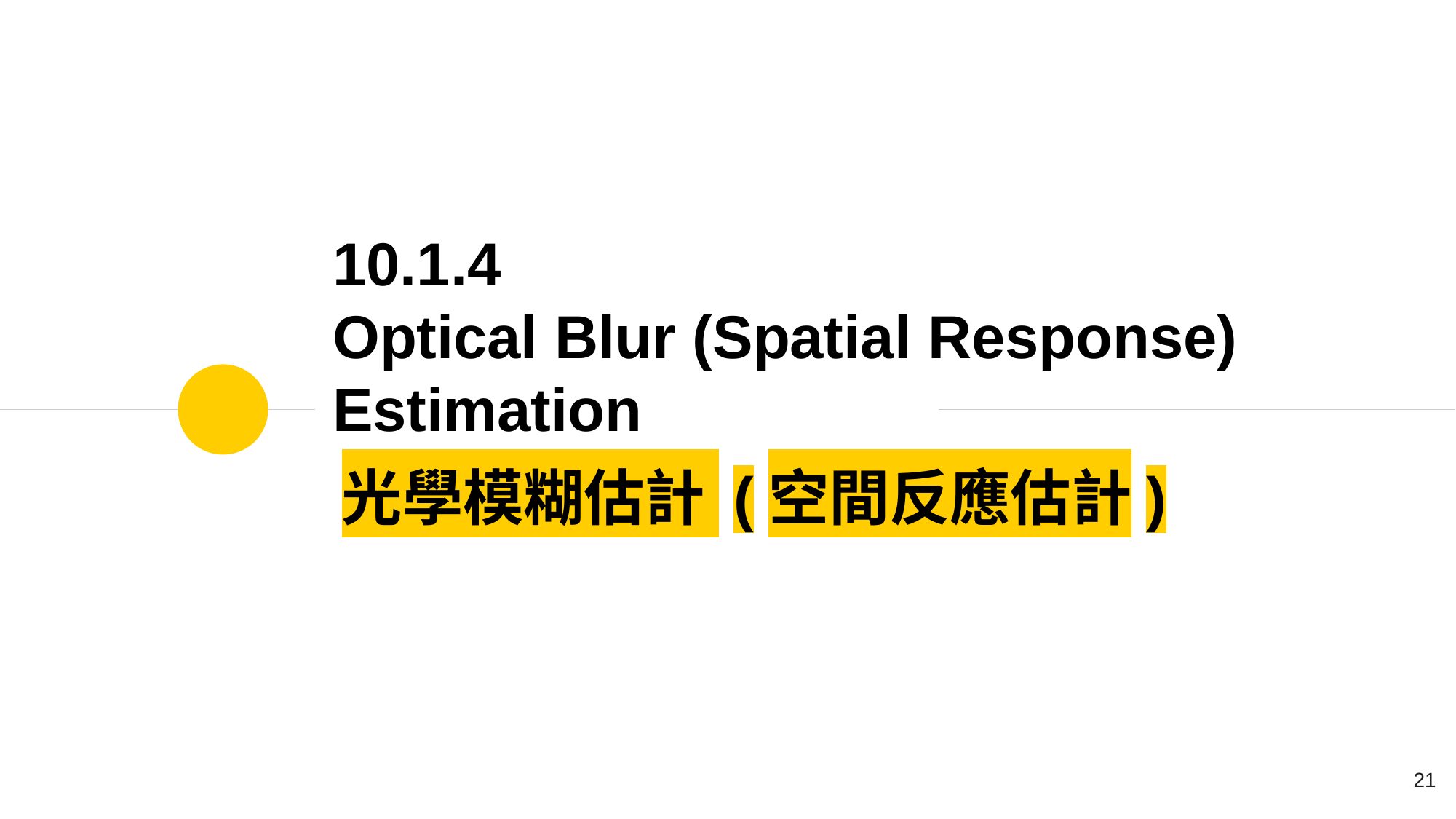

# 10.1.4 Optical Blur (Spatial Response) Estimation
光學模糊估計 (空間反應估計)
21